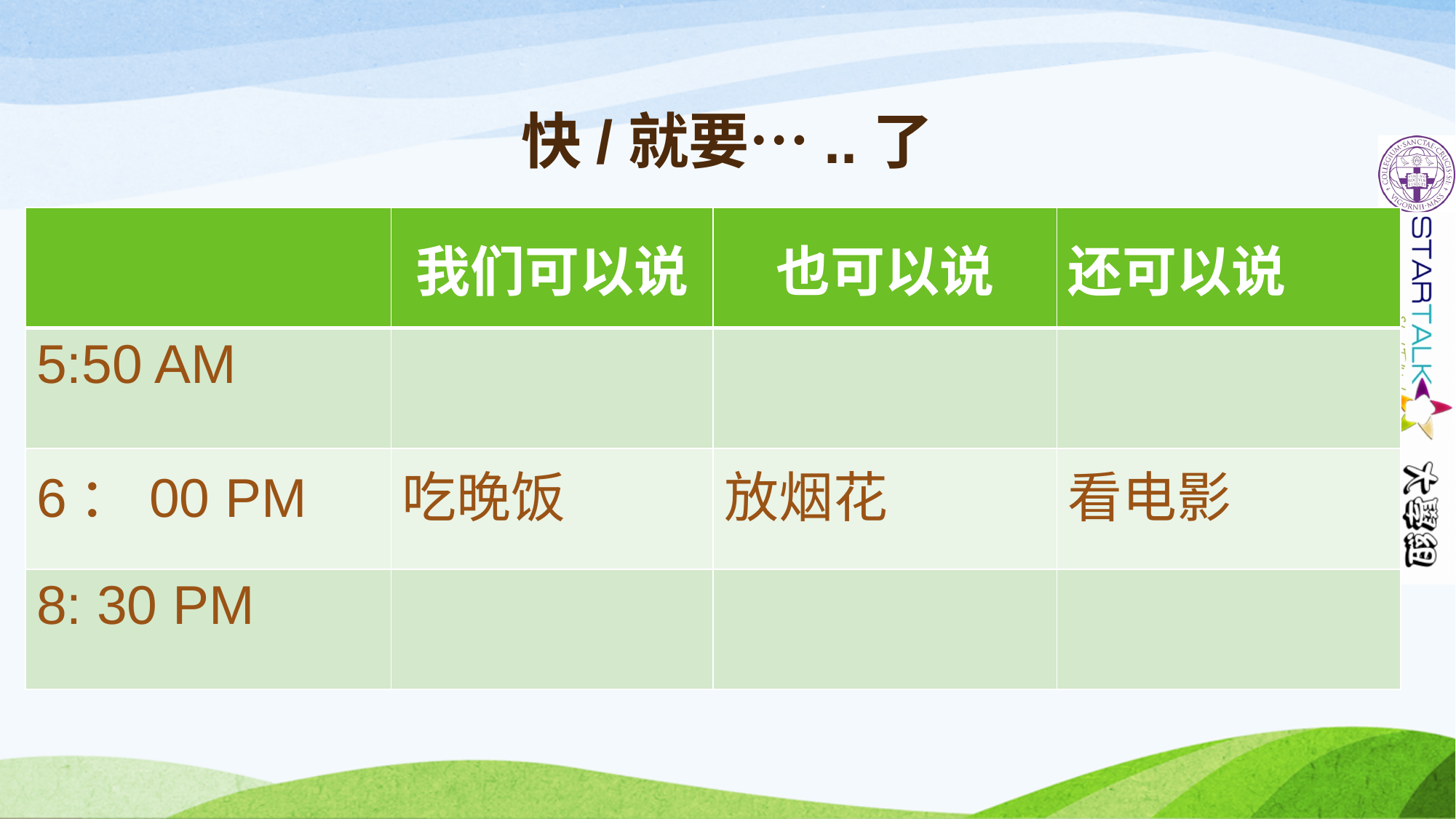

# 快/就要…..了
|  | 我们可以说 | 也可以说 | 还可以说 |
| --- | --- | --- | --- |
| 5:50 AM |  |  |  |
| 6：00 PM | 吃晚饭 | 放烟花 | 看电影 |
| 8: 30 PM |  |  |  |